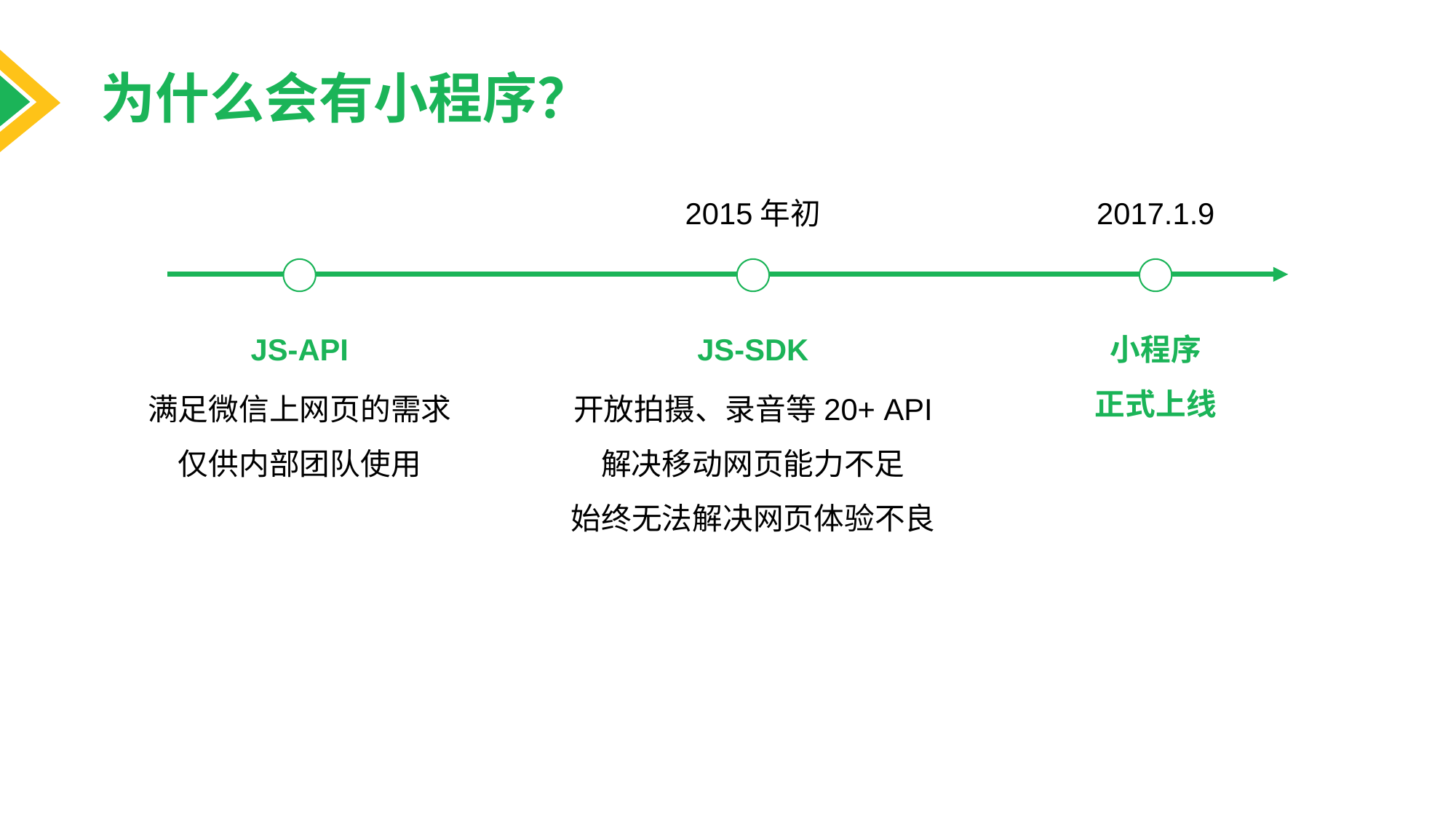

为什么会有小程序？

2015年初
2017.1.9

JS-API
JS-SDK
小程序
正式上线
满足微信上网页的需求
仅供内部团队使用
开放拍摄、录音等20+ API
解决移动网页能力不足
始终无法解决网页体验不良